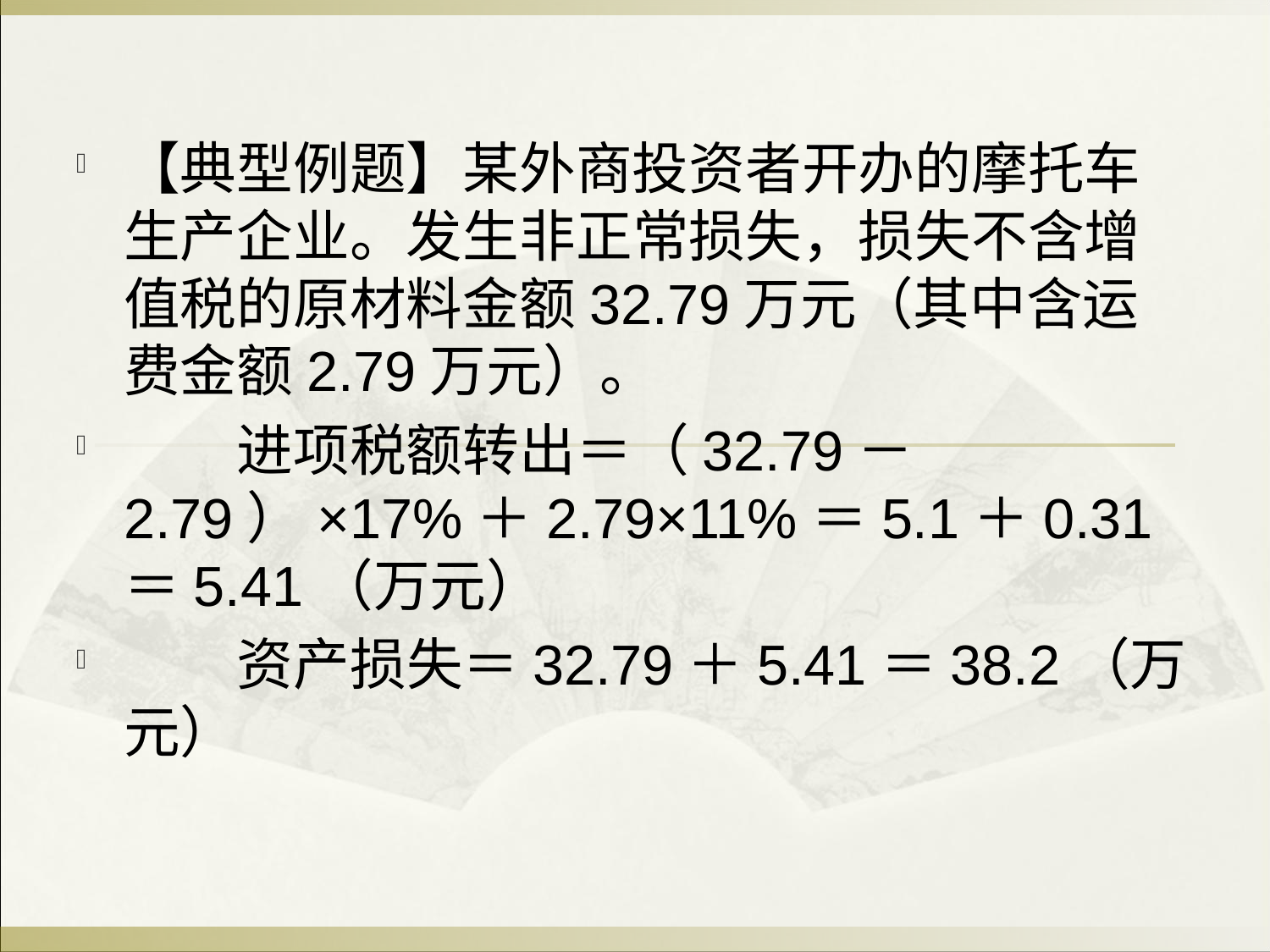

【典型例题】某外商投资者开办的摩托车生产企业。发生非正常损失，损失不含增值税的原材料金额32.79万元（其中含运费金额2.79万元）。
　　进项税额转出＝（32.79－2.79）×17%＋2.79×11%＝5.1＋0.31＝5.41（万元）
　　资产损失＝32.79＋5.41＝38.2（万元）